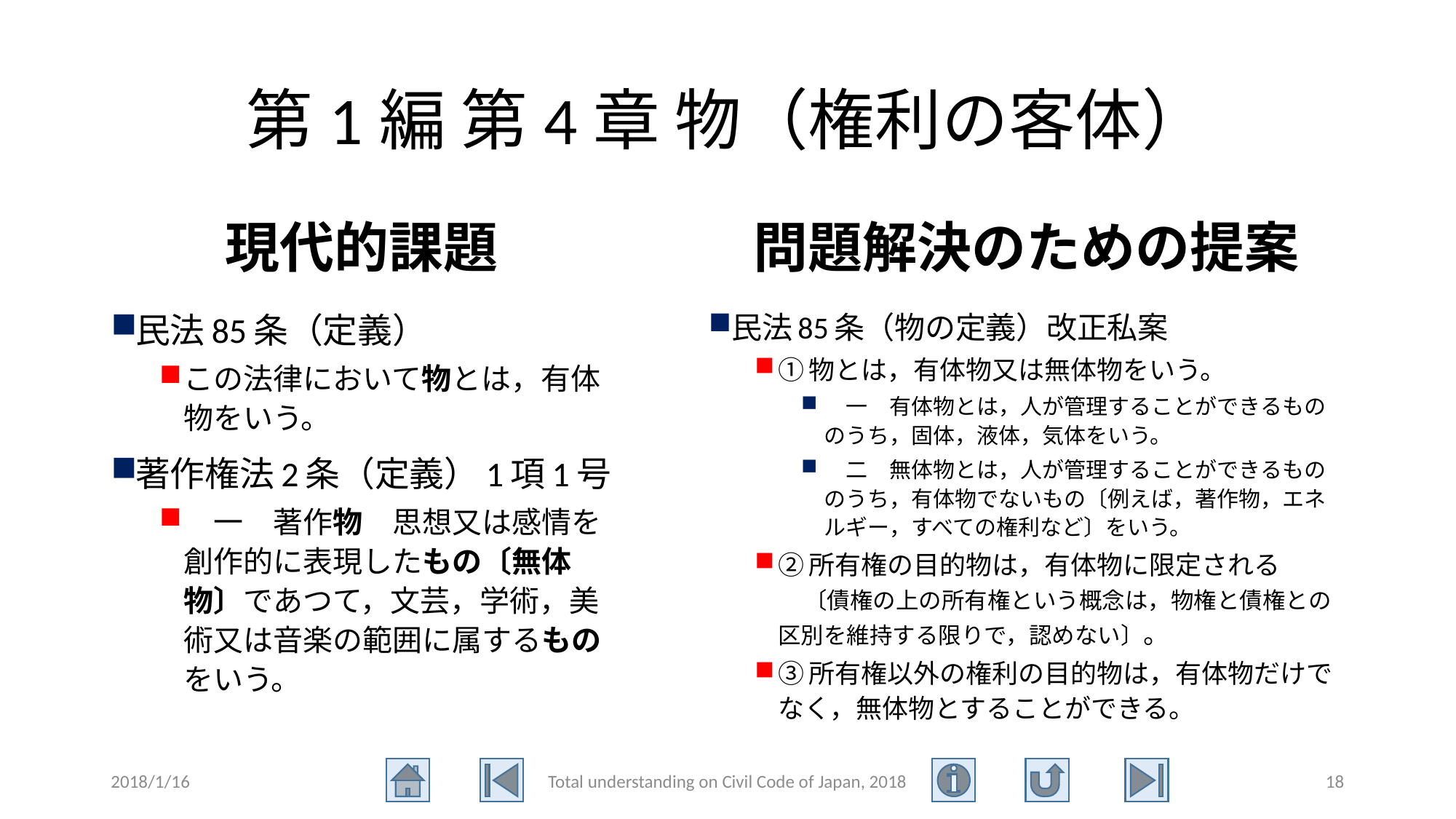

# 第1編 第4章 物（権利の客体）
現代的課題
問題解決のための提案
民法85条（定義）
この法律において物とは，有体物をいう。
著作権法2条（定義）1項1号
　一　著作物　思想又は感情を創作的に表現したもの〔無体物〕であつて，文芸，学術，美術又は音楽の範囲に属するものをいう。
民法85条（物の定義）改正私案
①物とは，有体物又は無体物をいう。
　一　有体物とは，人が管理することができるもののうち，固体，液体，気体をいう。
　二　無体物とは，人が管理することができるもののうち，有体物でないもの〔例えば，著作物，エネルギー，すべての権利など〕をいう。
②所有権の目的物は，有体物に限定される
　〔債権の上の所有権という概念は，物権と債権との区別を維持する限りで，認めない〕。
③所有権以外の権利の目的物は，有体物だけでなく，無体物とすることができる。
2018/1/16
Total understanding on Civil Code of Japan, 2018
18